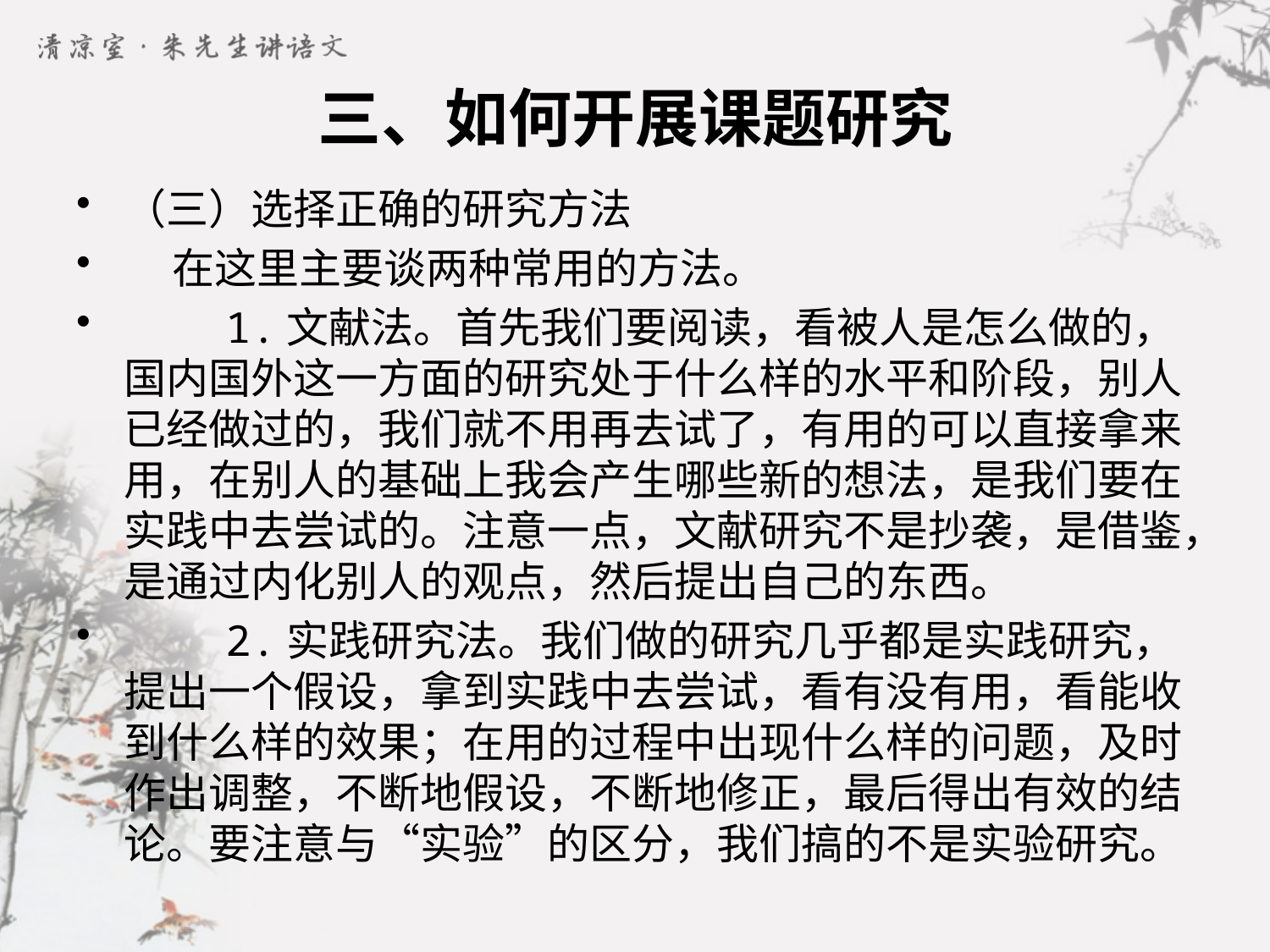

# 三、如何开展课题研究
（三）选择正确的研究方法
    在这里主要谈两种常用的方法。
    1.文献法。首先我们要阅读，看被人是怎么做的，国内国外这一方面的研究处于什么样的水平和阶段，别人已经做过的，我们就不用再去试了，有用的可以直接拿来用，在别人的基础上我会产生哪些新的想法，是我们要在实践中去尝试的。注意一点，文献研究不是抄袭，是借鉴，是通过内化别人的观点，然后提出自己的东西。
    2.实践研究法。我们做的研究几乎都是实践研究，提出一个假设，拿到实践中去尝试，看有没有用，看能收到什么样的效果；在用的过程中出现什么样的问题，及时作出调整，不断地假设，不断地修正，最后得出有效的结论。要注意与“实验”的区分，我们搞的不是实验研究。